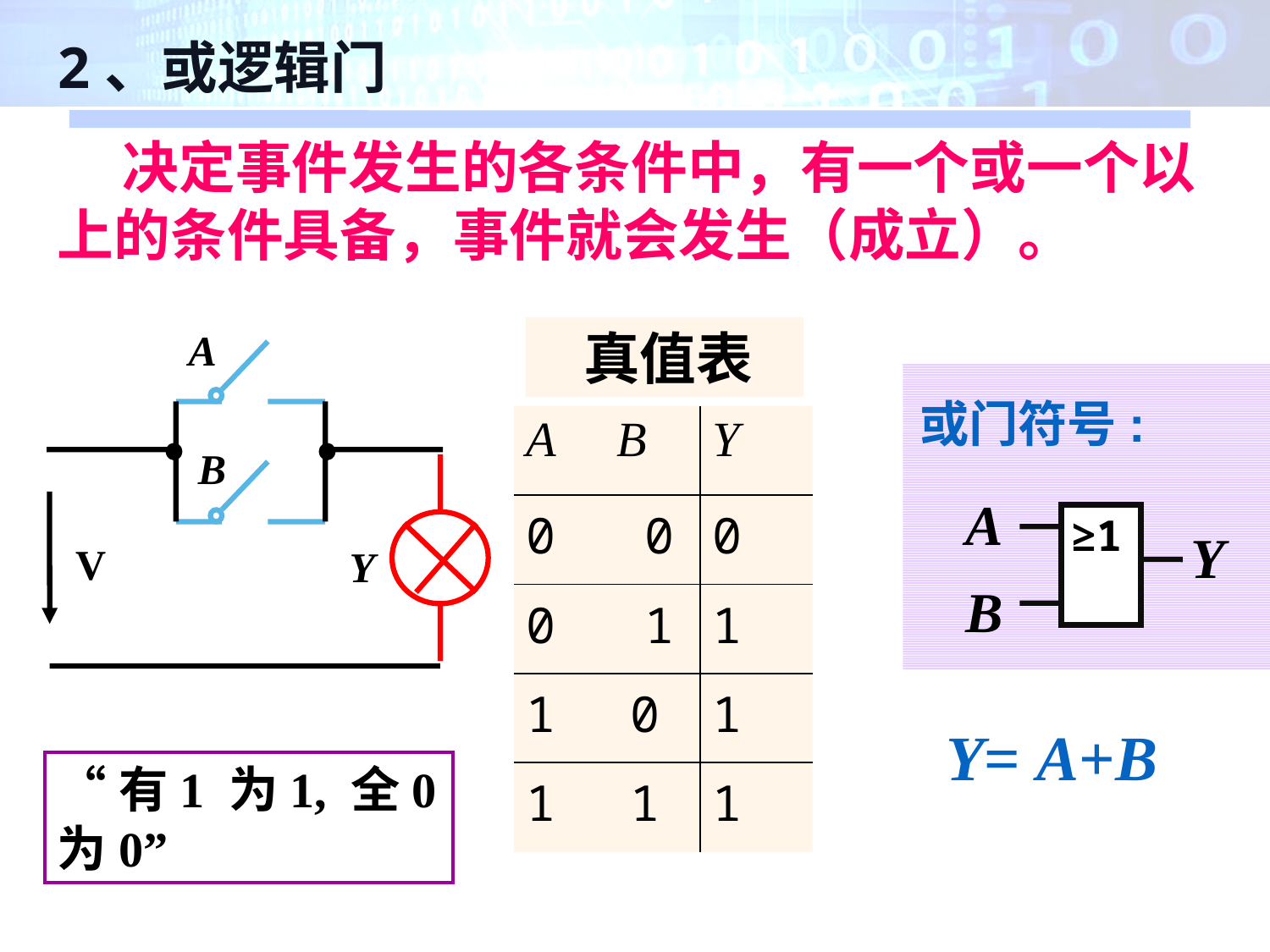

2、或逻辑门
    决定事件发生的各条件中，有一个或一个以上的条件具备，事件就会发生（成立）。
   真值表
A

B

V
Y

A
≥1

Y

B

或门符号:
| A B | Y |
| --- | --- |
| 0 0 | 0 |
| 0 1 | 1 |
| 0 | 1 |
| 1 | 1 |
Y= A+B
“有1 为1, 全0为0”